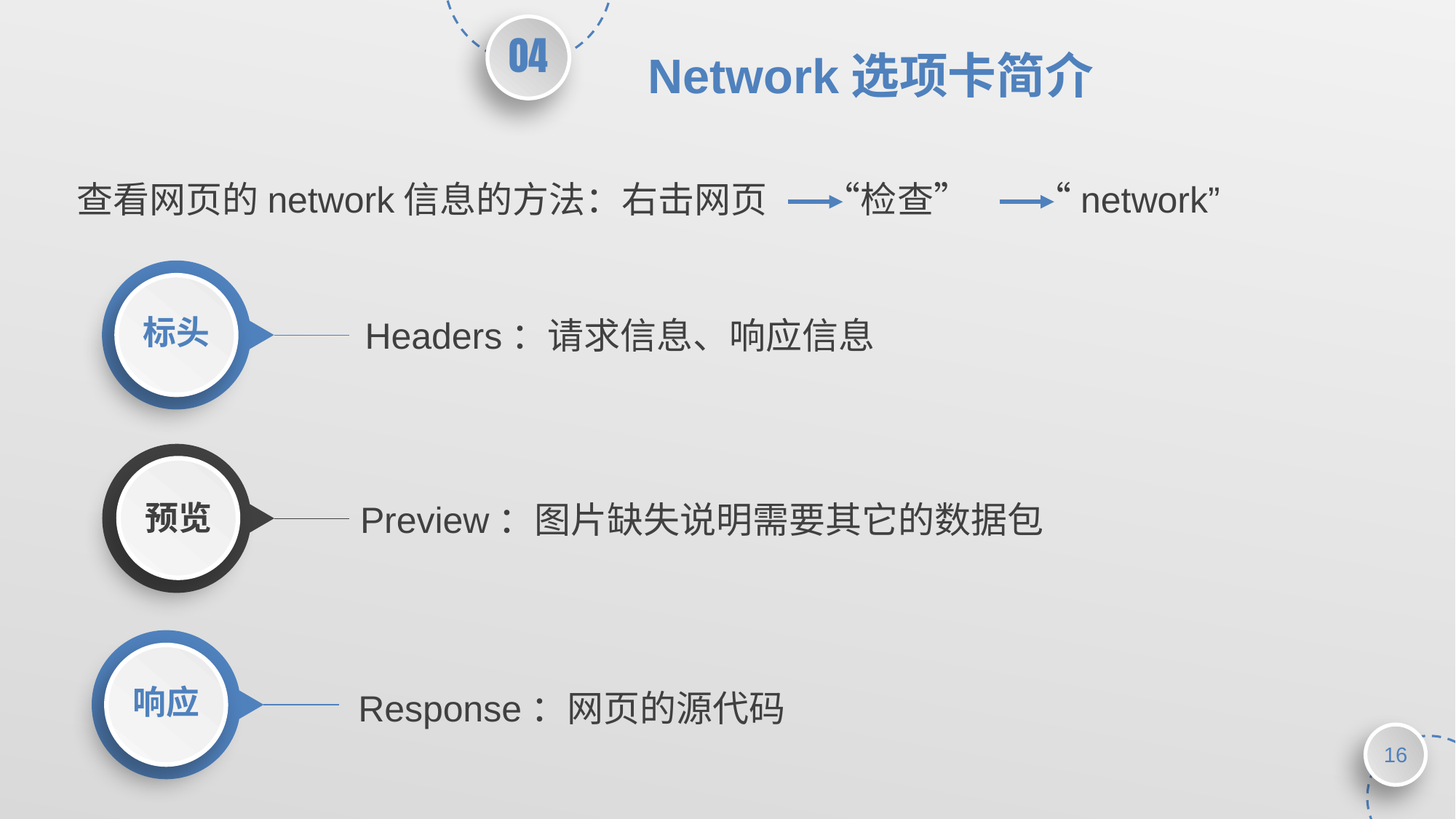

Network选项卡简介
查看网页的network信息的方法：右击网页       “检查”        “network”

标头
Headers：请求信息、响应信息

预览
Preview：图片缺失说明需要其它的数据包

响应
Response：网页的源代码